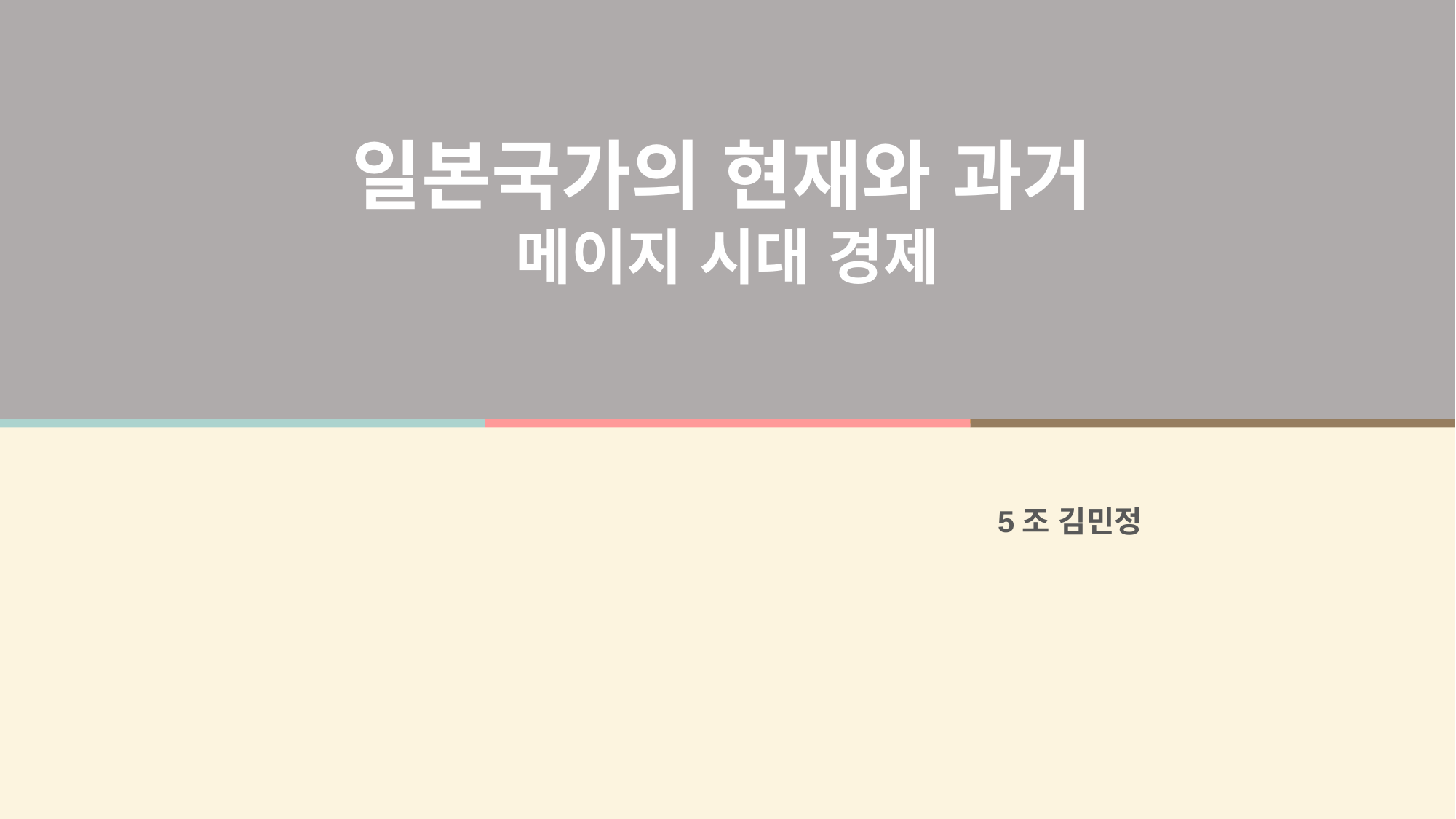

일본국가의 현재와 과거
메이지 시대 경제

5조 김민정